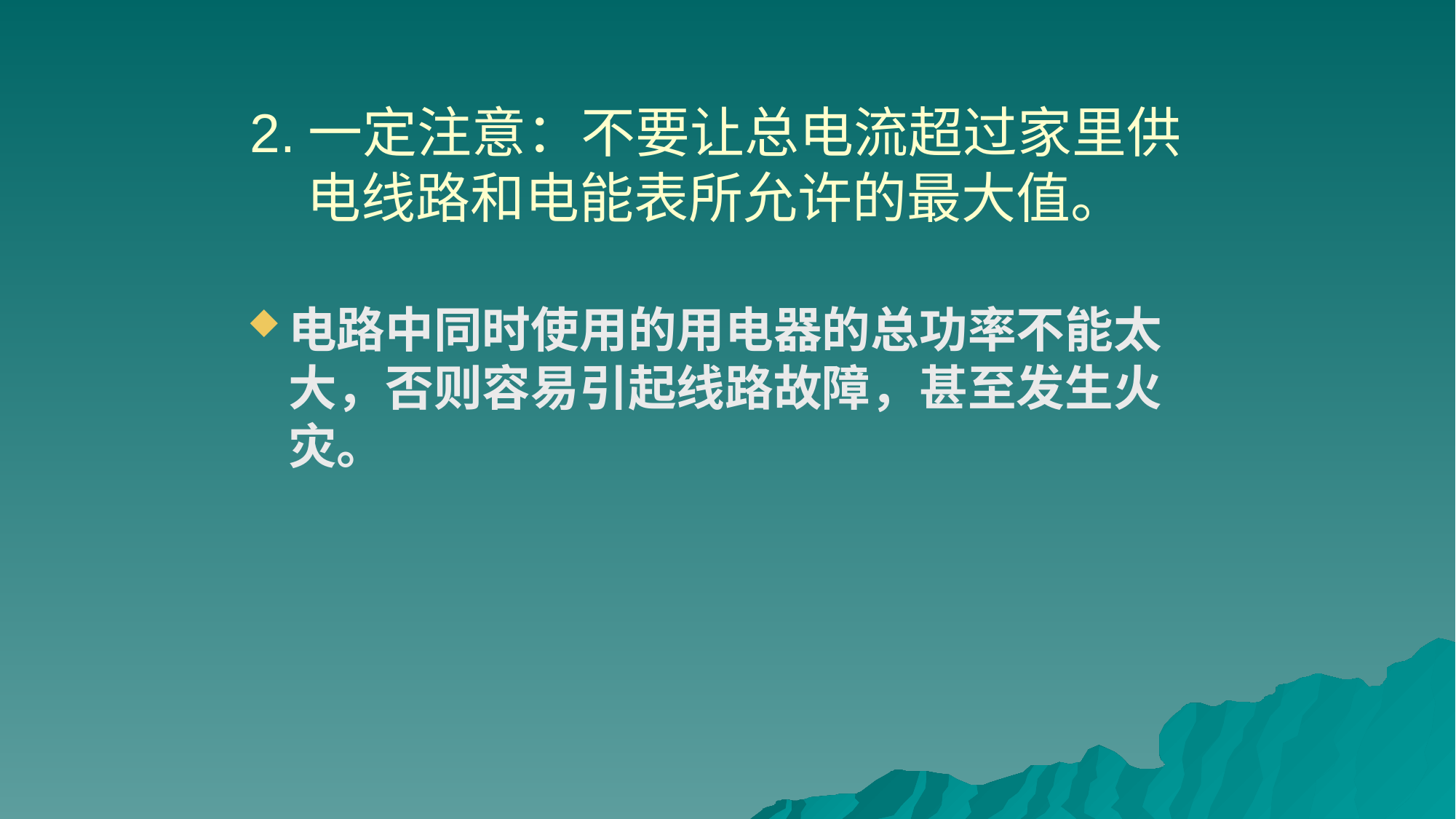

# 2.一定注意：不要让总电流超过家里供电线路和电能表所允许的最大值。
电路中同时使用的用电器的总功率不能太大，否则容易引起线路故障，甚至发生火灾。